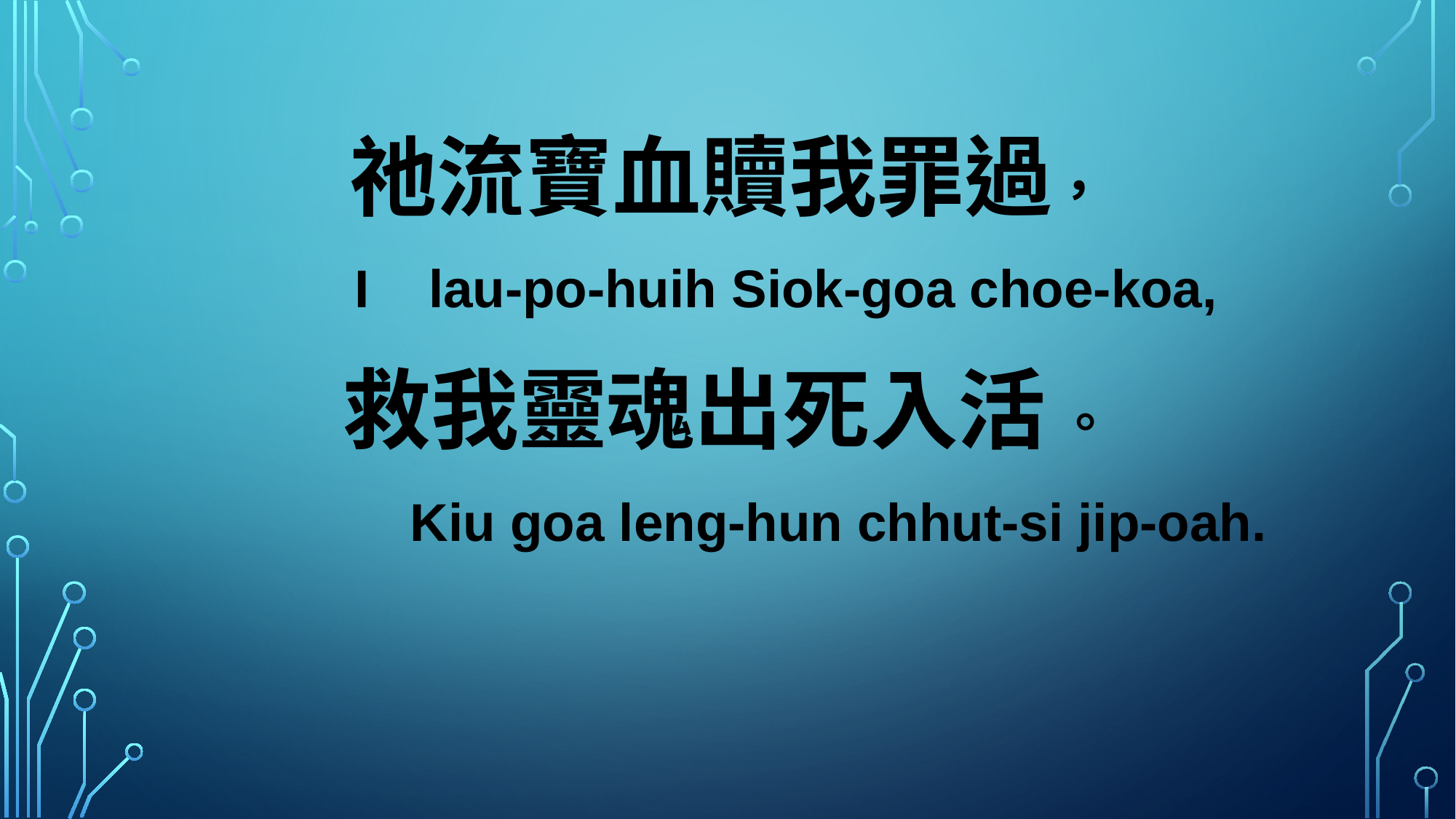

祂流寶血贖我罪過，
        I    lau-po-huih Siok-goa choe-koa,
救我靈魂出死入活 。
                        Kiu goa leng-hun chhut-si jip-oah.